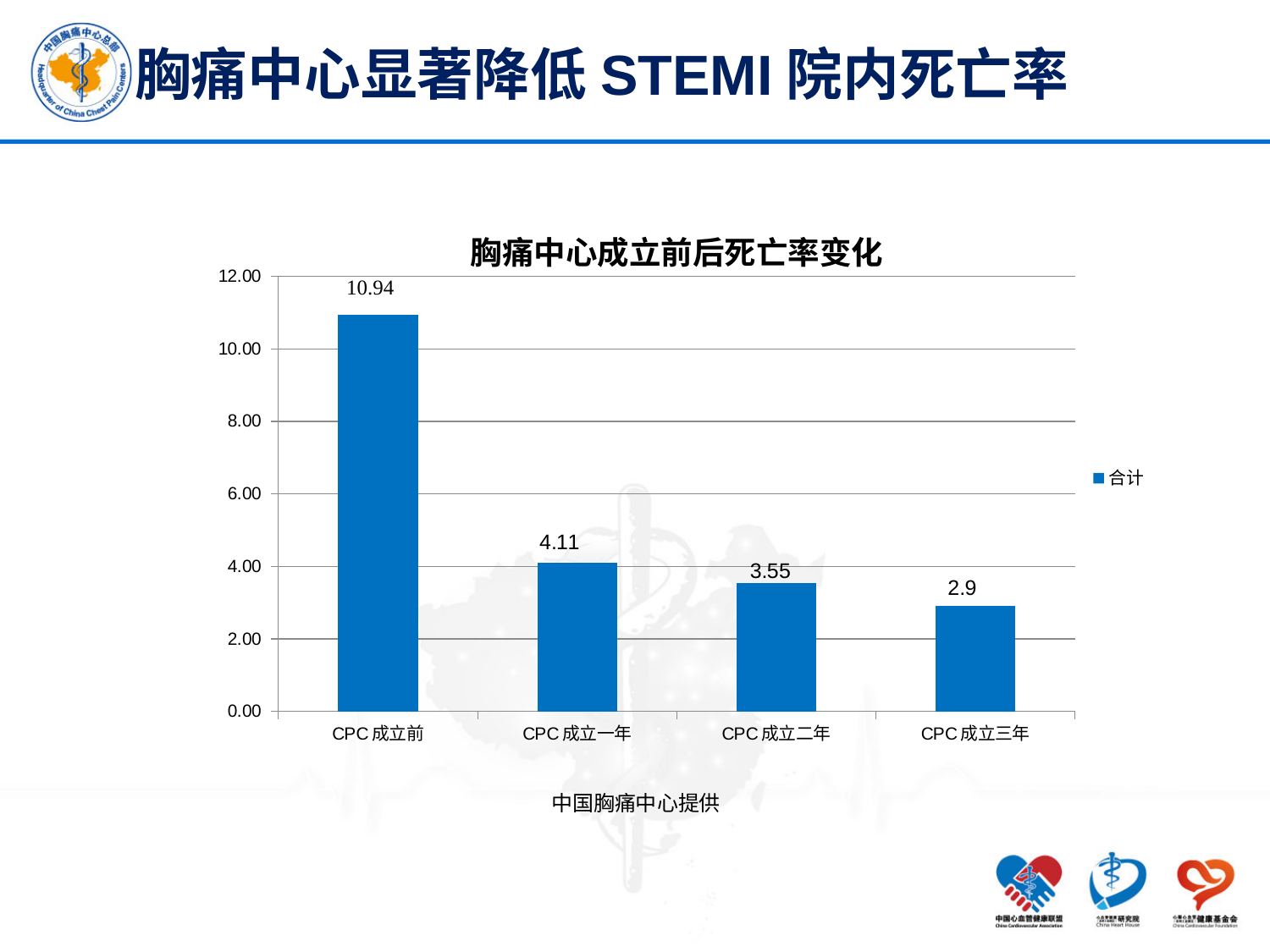

胸痛中心显著降低STEMI院内死亡率

### Chart: 胸痛中心成立前后死亡率变化

| Category | 合计 |
|---|---|
| CPC成立前 | 10.94 |
| CPC成立一年 | 4.11 |
| CPC成立二年 | 3.55 |
| CPC成立三年 | 2.9 |
中国胸痛中心提供